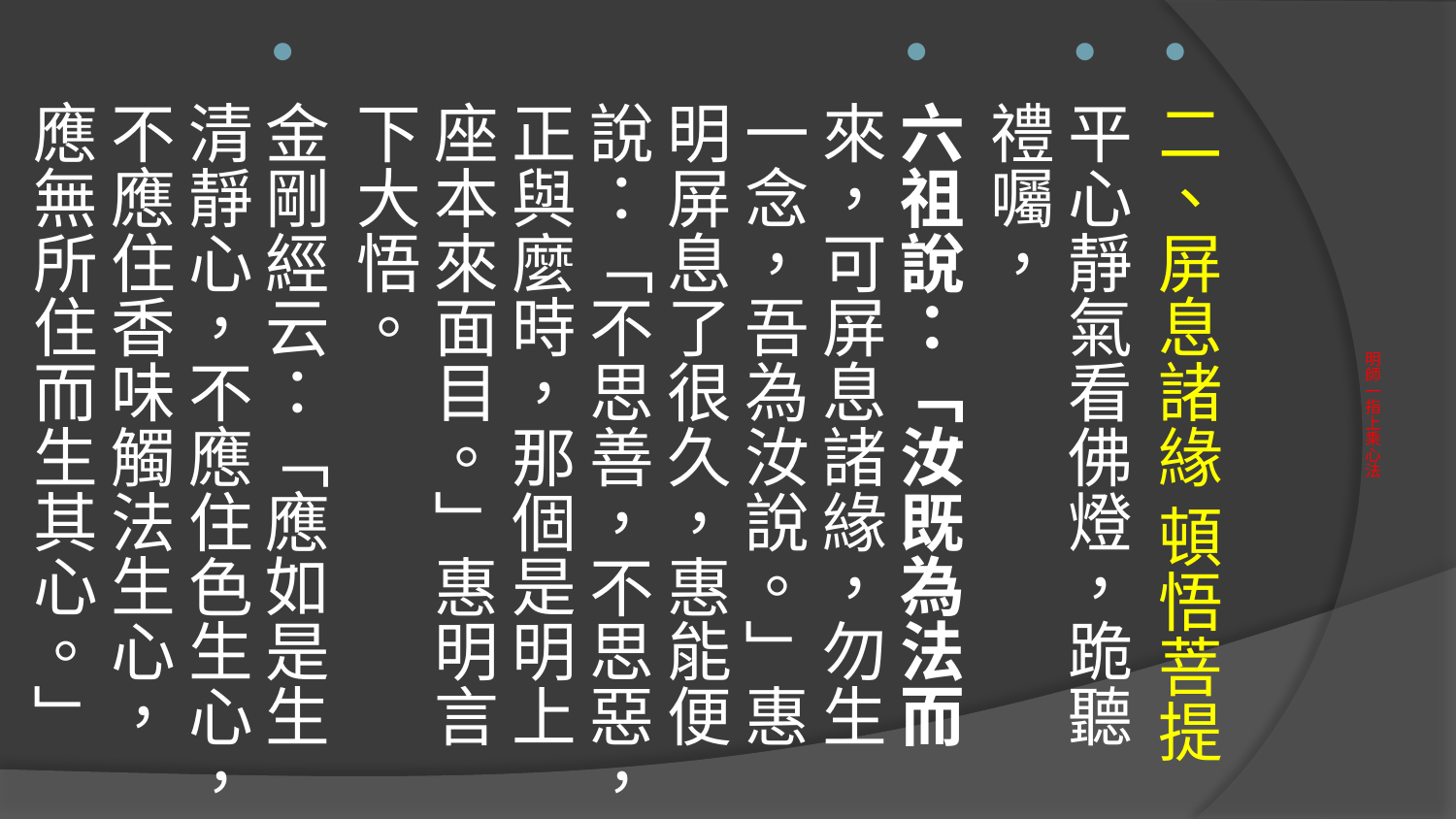

二、屏息諸緣 頓悟菩提
平心靜氣看佛燈，跪聽禮囑，
六祖說：「汝既為法而來，可屏息諸緣，勿生一念，吾為汝說。」惠明屏息了很久，惠能便說：「不思善，不思惡，正與麼時，那個是明上座本來面目。」惠明言下大悟。
金剛經云：「應如是生清靜心，不應住色生心，不應住香味觸法生心，應無所住而生其心。」
# 明師一指上乘心法